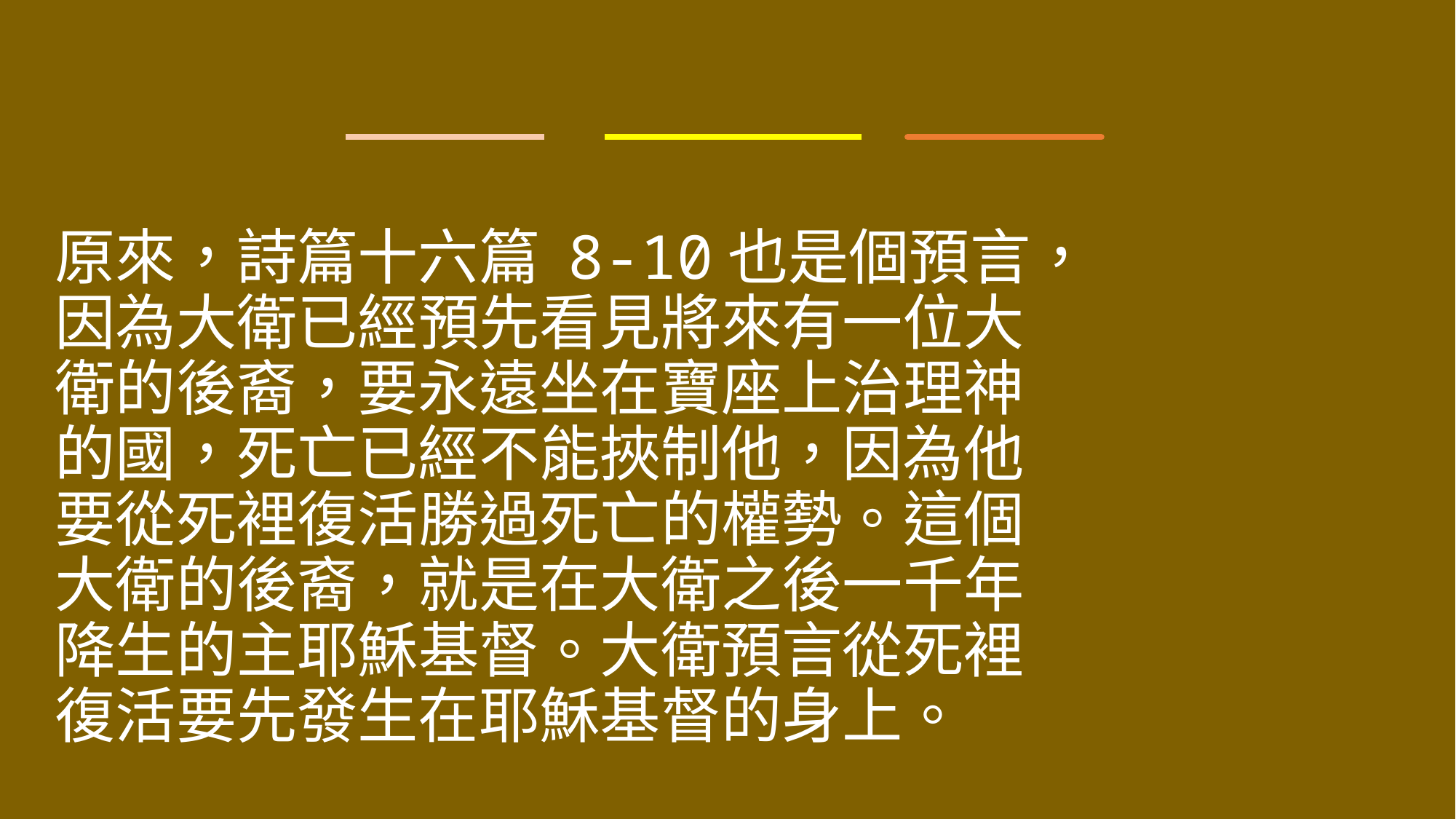

原來，詩篇十六篇 8-10也是個預言，因為大衛已經預先看見將來有一位大衛的後裔，要永遠坐在寶座上治理神的國，死亡已經不能挾制他，因為他要從死裡復活勝過死亡的權勢。這個大衛的後裔，就是在大衛之後一千年降生的主耶穌基督。大衛預言從死裡復活要先發生在耶穌基督的身上。